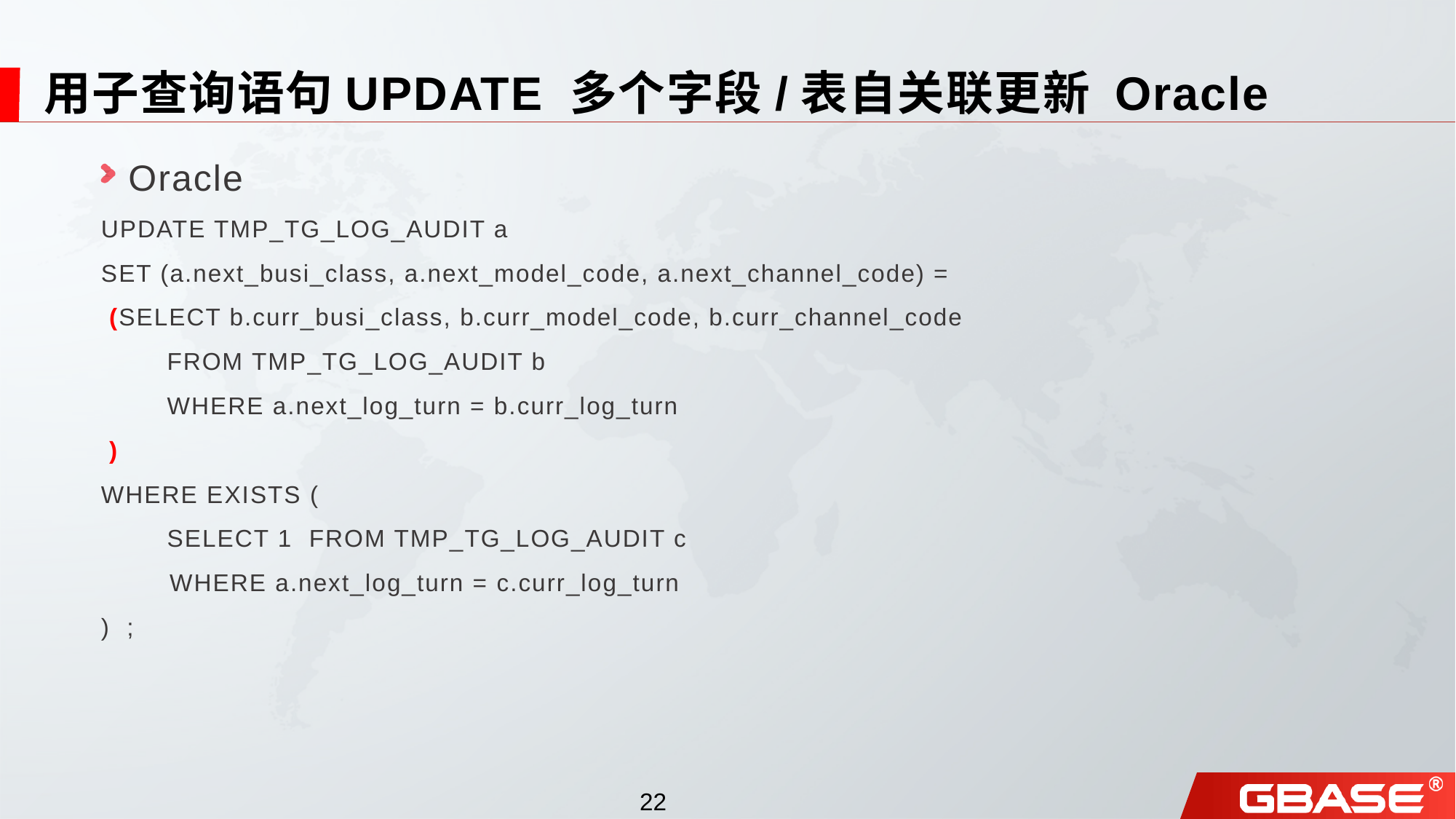

# 用子查询语句UPDATE 多个字段/表自关联更新 Oracle
Oracle
UPDATE TMP_TG_LOG_AUDIT a
SET (a.next_busi_class, a.next_model_code, a.next_channel_code) =
 (SELECT b.curr_busi_class, b.curr_model_code, b.curr_channel_code
        FROM TMP_TG_LOG_AUDIT b
        WHERE a.next_log_turn = b.curr_log_turn
 )
WHERE EXISTS (
        SELECT 1  FROM TMP_TG_LOG_AUDIT c
	     WHERE a.next_log_turn = c.curr_log_turn
)  ;